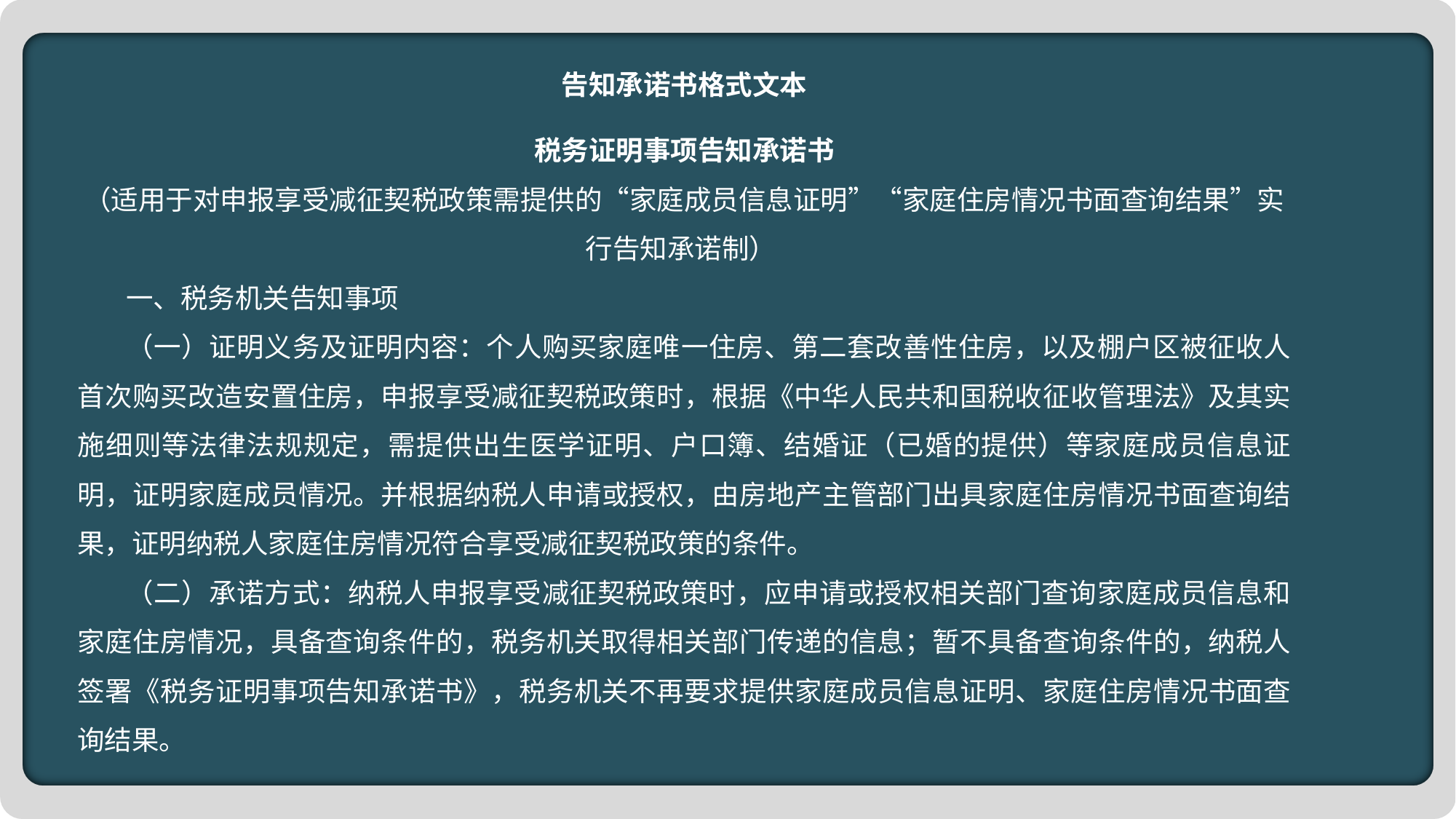

告知承诺书格式文本

税务证明事项告知承诺书
（适用于对申报享受减征契税政策需提供的“家庭成员信息证明”“家庭住房情况书面查询结果”实行告知承诺制）
一、税务机关告知事项
（一）证明义务及证明内容：个人购买家庭唯一住房、第二套改善性住房，以及棚户区被征收人首次购买改造安置住房，申报享受减征契税政策时，根据《中华人民共和国税收征收管理法》及其实施细则等法律法规规定，需提供出生医学证明、户口簿、结婚证（已婚的提供）等家庭成员信息证明，证明家庭成员情况。并根据纳税人申请或授权，由房地产主管部门出具家庭住房情况书面查询结果，证明纳税人家庭住房情况符合享受减征契税政策的条件。
（二）承诺方式：纳税人申报享受减征契税政策时，应申请或授权相关部门查询家庭成员信息和家庭住房情况，具备查询条件的，税务机关取得相关部门传递的信息；暂不具备查询条件的，纳税人签署《税务证明事项告知承诺书》，税务机关不再要求提供家庭成员信息证明、家庭住房情况书面查询结果。